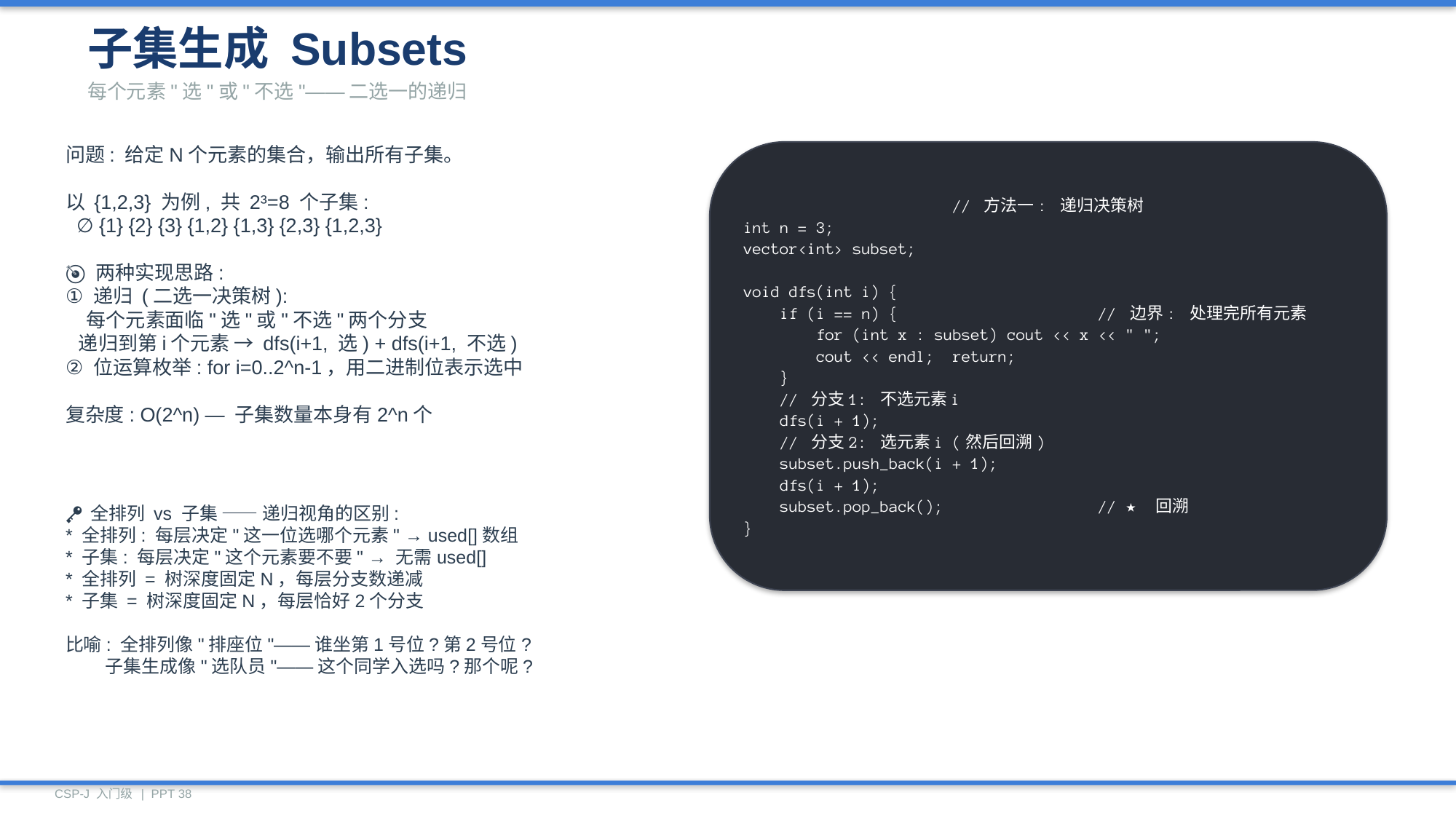

子集生成 Subsets
每个元素"选"或"不选"——二选一的递归
问题: 给定N个元素的集合，输出所有子集。
以 {1,2,3} 为例, 共 2³=8 个子集:
  ∅ {1} {2} {3} {1,2} {1,3} {2,3} {1,2,3}
🎯 两种实现思路:
① 递归 (二选一决策树):
   每个元素面临"选"或"不选"两个分支
   递归到第i个元素 → dfs(i+1, 选) + dfs(i+1, 不选)
② 位运算枚举: for i=0..2^n-1，用二进制位表示选中
复杂度: O(2^n) — 子集数量本身有2^n个
// 方法一: 递归决策树
int n = 3;
vector<int> subset;

void dfs(int i) {
    if (i == n) {                      // 边界: 处理完所有元素
        for (int x : subset) cout << x << " ";
        cout << endl;  return;
    }
    // 分支1: 不选元素i
    dfs(i + 1);
    // 分支2: 选元素i (然后回溯)
    subset.push_back(i + 1);
    dfs(i + 1);
    subset.pop_back();                 // ★ 回溯
}
🔑 全排列 vs 子集 —— 递归视角的区别:
* 全排列: 每层决定"这一位选哪个元素" → used[]数组
* 子集: 每层决定"这个元素要不要" → 无需used[]
* 全排列 = 树深度固定N，每层分支数递减
* 子集 = 树深度固定N，每层恰好2个分支
比喻: 全排列像"排座位"——谁坐第1号位?第2号位?
       子集生成像"选队员"——这个同学入选吗?那个呢?

CSP-J 入门级  |  PPT 38